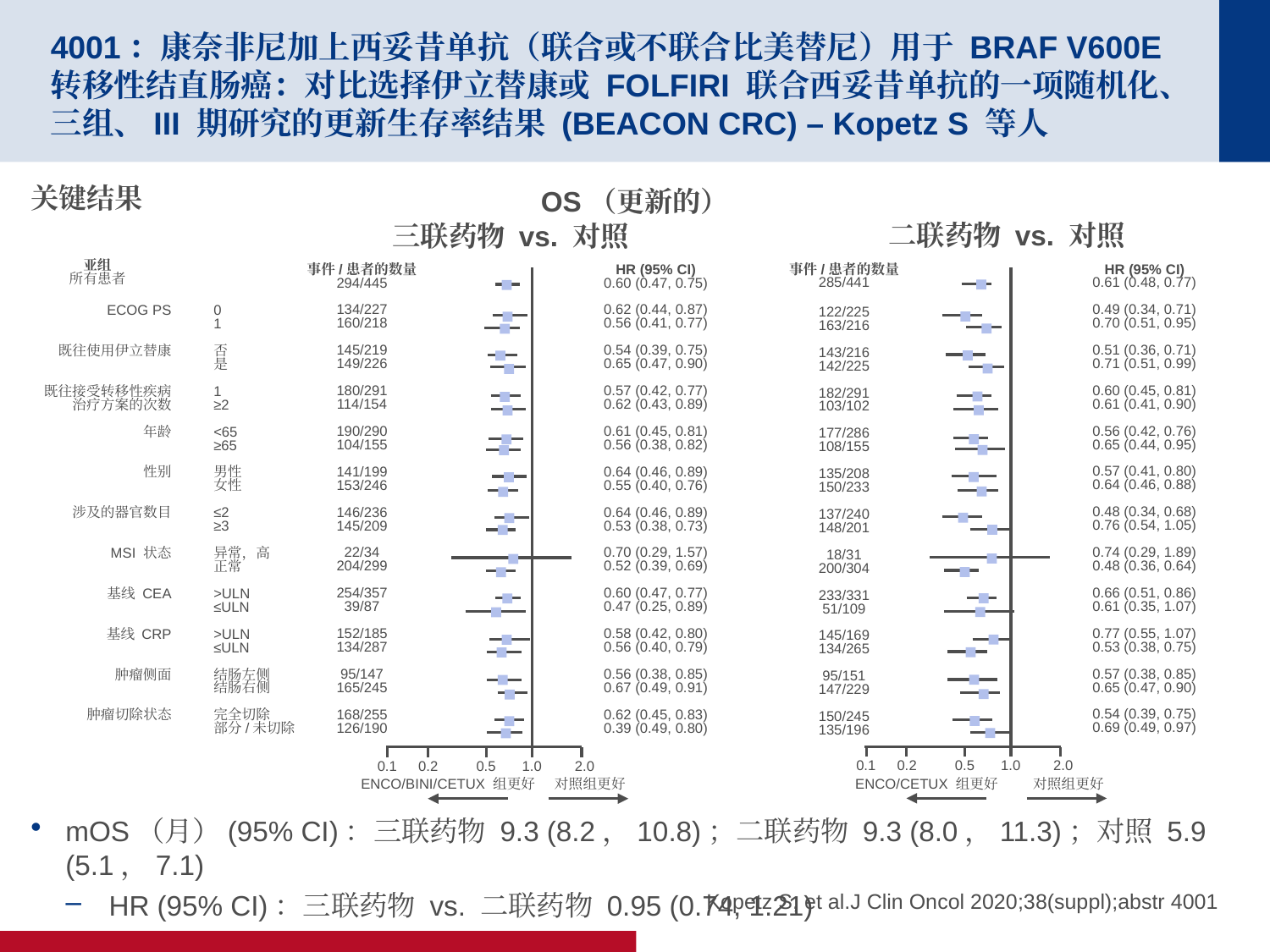

# 4001：康奈非尼加上西妥昔单抗（联合或不联合比美替尼）用于 BRAF V600E 转移性结直肠癌：对比选择伊立替康或 FOLFIRI 联合西妥昔单抗的一项随机化、三组、III 期研究的更新生存率结果 (BEACON CRC) – Kopetz S 等人
关键结果
mOS（月）(95% CI)：三联药物 9.3 (8.2，10.8)；二联药物 9.3 (8.0，11.3)；对照 5.9 (5.1，7.1)
HR (95% CI)：三联药物 vs. 二联药物 0.95 (0.74, 1.21)
OS（更新的）
二联药物 vs. 对照
三联药物 vs. 对照
亚组
所有患者
事件/患者的数量
285/441
HR (95% CI)
0.61 (0.48, 0.77)

0.1
0.2
0.5
1.0
2.0
ENCO/CETUX 组更好
对照组更好
0.49 (0.34, 0.71)
0.70 (0.51, 0.95)

0.51 (0.36, 0.71)
0.71 (0.51, 0.99)

0.60 (0.45, 0.81)
0.61 (0.41, 0.90)

0.56 (0.42, 0.76)
0.65 (0.44, 0.95)

0.57 (0.41, 0.80)
0.64 (0.46, 0.88)

0.48 (0.34, 0.68)
0.76 (0.54, 1.05)

0.74 (0.29, 1.89)
0.48 (0.36, 0.64)

0.66 (0.51, 0.86)
0.61 (0.35, 1.07)

0.77 (0.55, 1.07)
0.53 (0.38, 0.75)

0.57 (0.38, 0.85)
0.65 (0.47, 0.90)

0.54 (0.39, 0.75)
0.69 (0.49, 0.97)

122/225
163/216

143/216
142/225

182/291
103/102

177/286
108/155

135/208
150/233

137/240
148/201

18/31
200/304

233/331
51/109

145/169
134/265

95/151
147/229

150/245
135/196
事件/患者的数量
294/445
HR (95% CI)
0.60 (0.47, 0.75)

0.1
0.2
0.5
1.0
2.0
ENCO/BINI/CETUX 组更好
对照组更好
134/227
160/218

145/219
149/226

180/291
114/154

190/290
104/155

141/199
153/246

146/236
145/209

22/34
204/299

254/357
39/87

152/185
134/287

95/147
165/245

168/255
126/190
0.62 (0.44, 0.87)
0.56 (0.41, 0.77)

0.54 (0.39, 0.75)
0.65 (0.47, 0.90)

0.57 (0.42, 0.77)
0.62 (0.43, 0.89)

0.61 (0.45, 0.81)
0.56 (0.38, 0.82)

0.64 (0.46, 0.89)
0.55 (0.40, 0.76)

0.64 (0.46, 0.89)
0.53 (0.38, 0.73)

0.70 (0.29, 1.57)
0.52 (0.39, 0.69)

0.60 (0.47, 0.77)
0.47 (0.25, 0.89)

0.58 (0.42, 0.80)
0.56 (0.40, 0.79)

0.56 (0.38, 0.85)
0.67 (0.49, 0.91)

0.62 (0.45, 0.83)
0.39 (0.49, 0.80)

ECOG PS

既往使用伊立替康

既往接受转移性疾病
治疗方案的次数

年龄

性别

涉及的器官数目

MSI 状态

基线 CEA

基线 CRP

肿瘤侧面

肿瘤切除状态
0
1

否
是

1
≥2

<65
≥65

男性
女性

≤2
≥3

异常，高
正常

>ULN
≤ULN

>ULN
≤ULN

结肠左侧
结肠右侧

完全切除
部分/未切除
Kopetz S, et al.J Clin Oncol 2020;38(suppl);abstr 4001